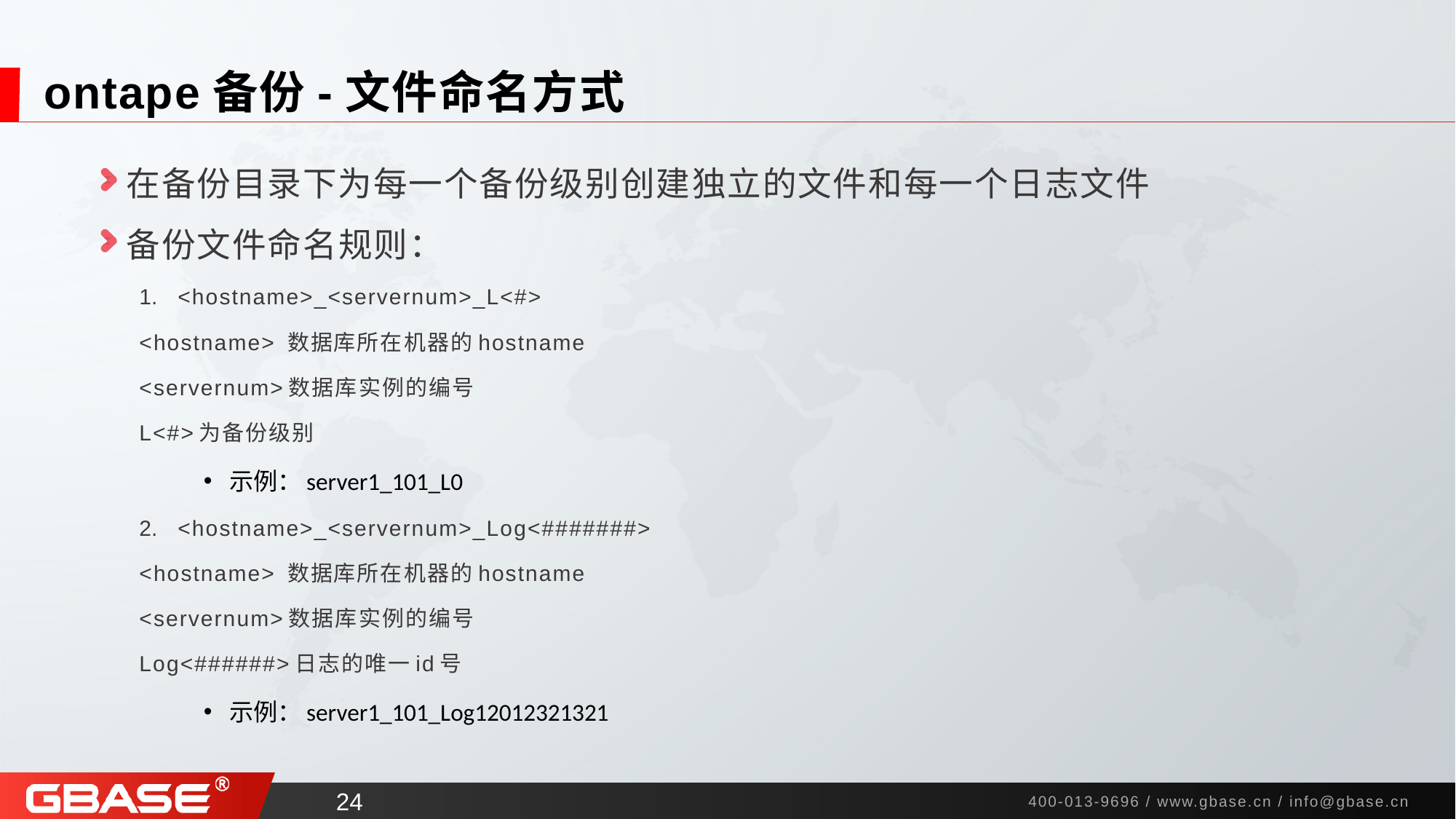

# ontape备份-文件命名方式
在备份目录下为每一个备份级别创建独立的文件和每一个日志文件
备份文件命名规则：
<hostname>_<servernum>_L<#>
<hostname> 数据库所在机器的hostname
<servernum>数据库实例的编号
L<#>为备份级别
示例：server1_101_L0
<hostname>_<servernum>_Log<#######>
<hostname> 数据库所在机器的hostname
<servernum>数据库实例的编号
Log<######>日志的唯一id号
示例：server1_101_Log12012321321